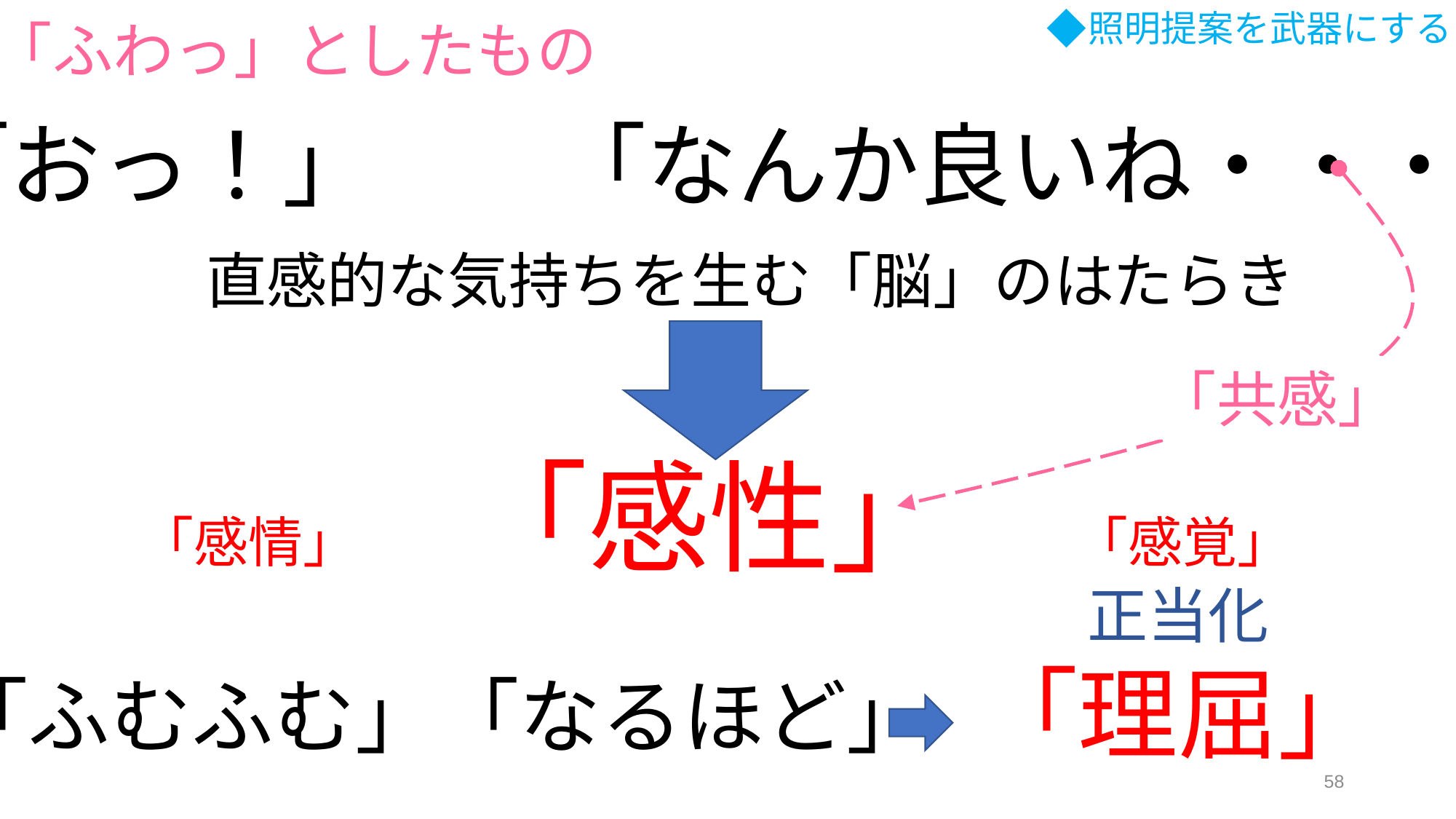

「ふわっ」としたもの
「おっ！」　　「なんか良いね・・・」

直感的な気持ちを生む「脳」のはたらき

「共感」
「感情」　　「感性」　「感覚」
正当化
「理屈」
「ふむふむ」「なるほど」

58